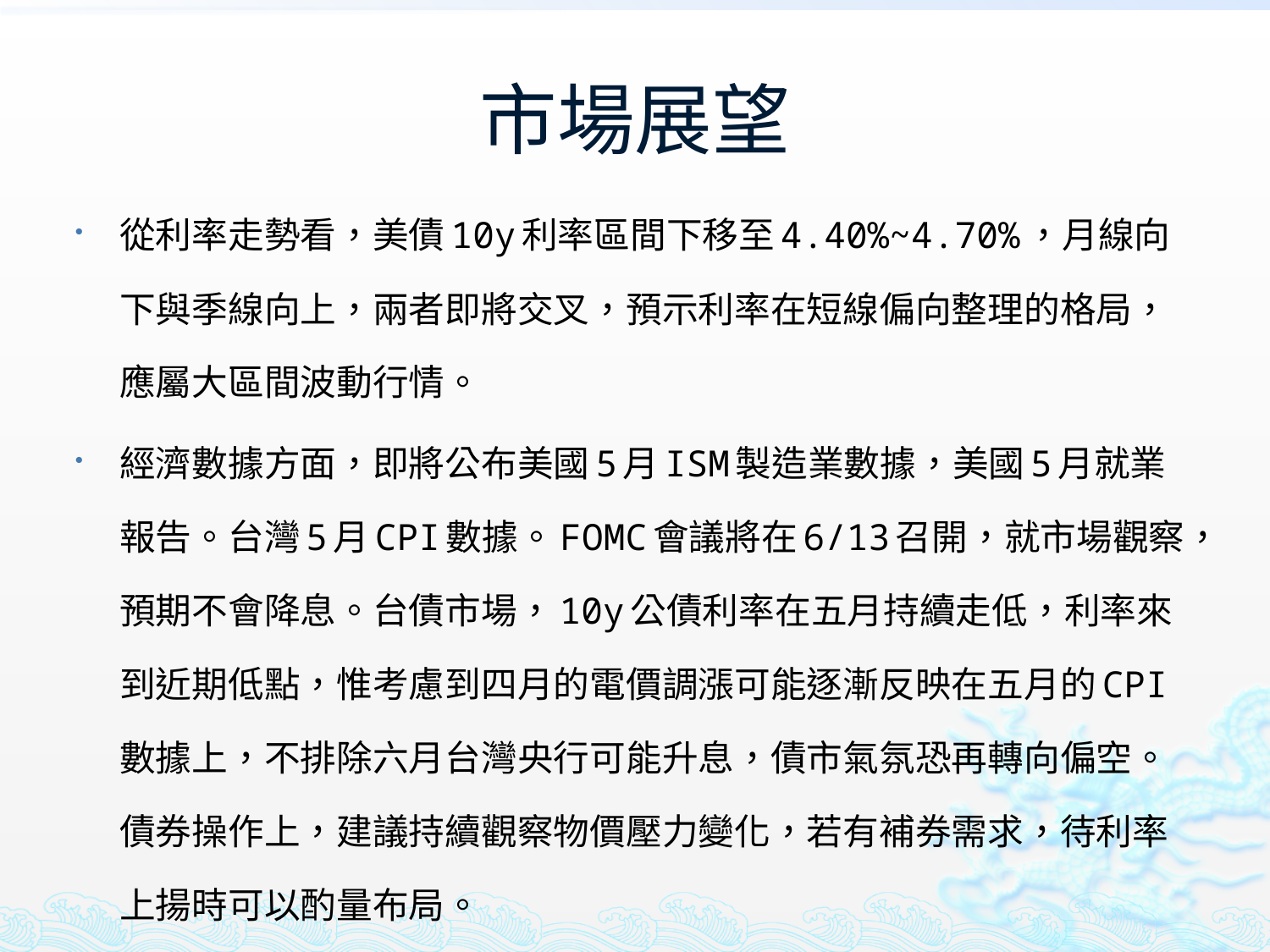

# 市場展望
從利率走勢看，美債10y利率區間下移至4.40%~4.70%，月線向下與季線向上，兩者即將交叉，預示利率在短線偏向整理的格局，應屬大區間波動行情。
經濟數據方面，即將公布美國5月ISM製造業數據，美國5月就業報告。台灣5月CPI數據。FOMC會議將在6/13召開，就市場觀察，預期不會降息。台債市場，10y公債利率在五月持續走低，利率來到近期低點，惟考慮到四月的電價調漲可能逐漸反映在五月的CPI數據上，不排除六月台灣央行可能升息，債市氣氛恐再轉向偏空。債券操作上，建議持續觀察物價壓力變化，若有補券需求，待利率上揚時可以酌量布局。